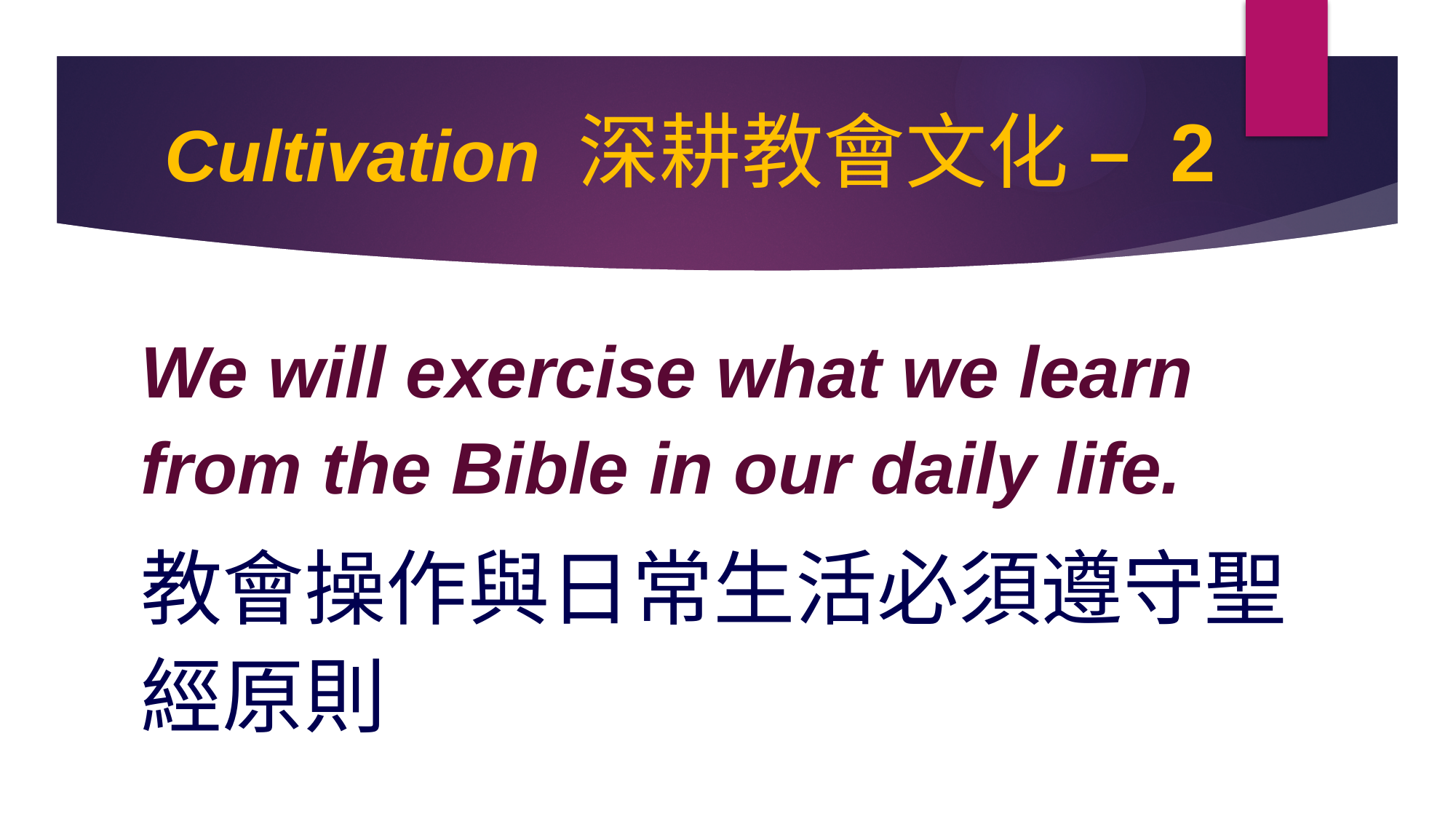

# Cultivation 深耕教會文化 – 2
We will exercise what we learn from the Bible in our daily life.
教會操作與日常生活必須遵守聖經原則